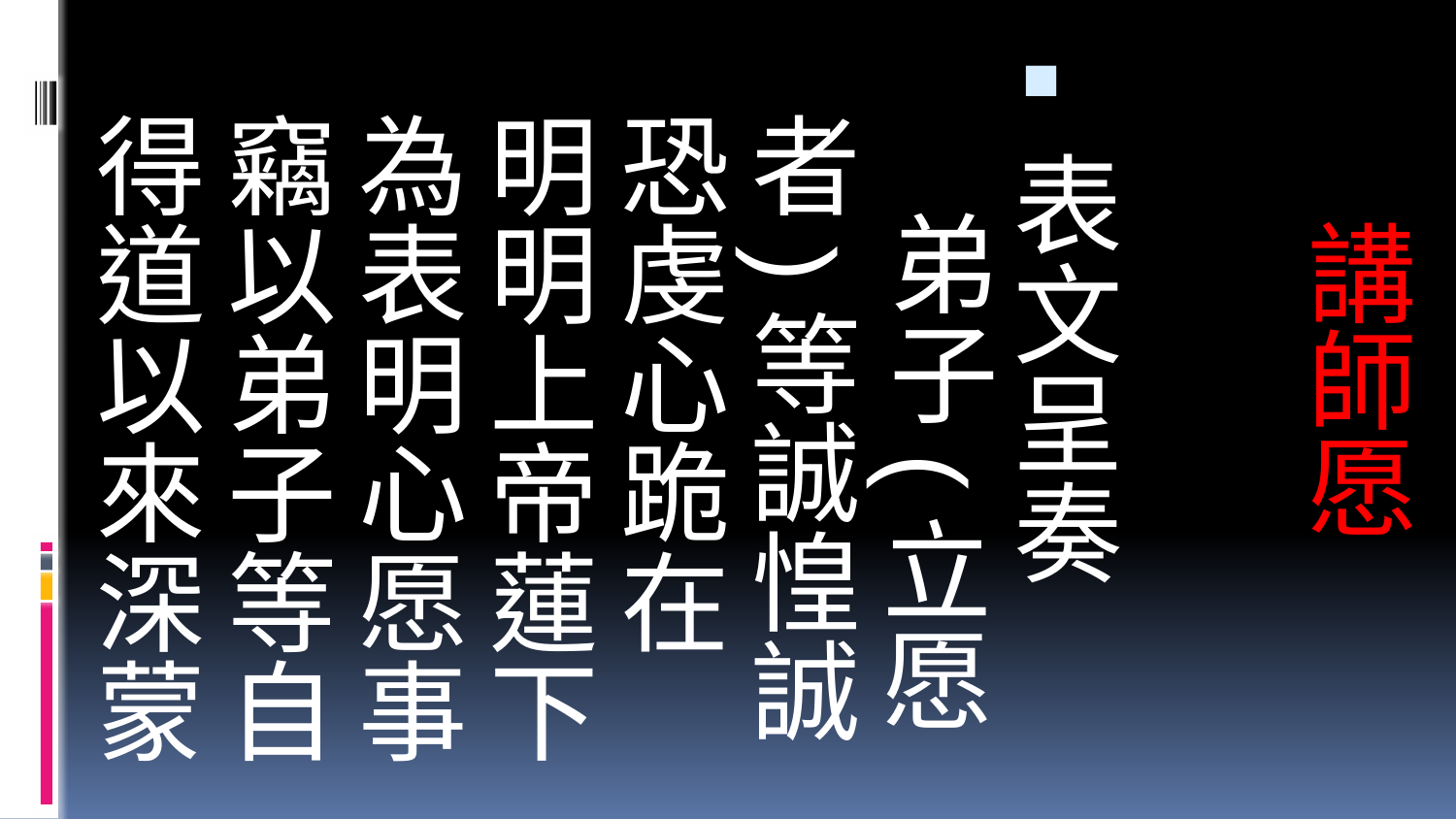

表文呈奏
    弟子(立愿者)等誠惶誠恐虔心跪在
明明上帝蓮下為表明心愿事竊以弟子等自得道以來深蒙
# 講師愿